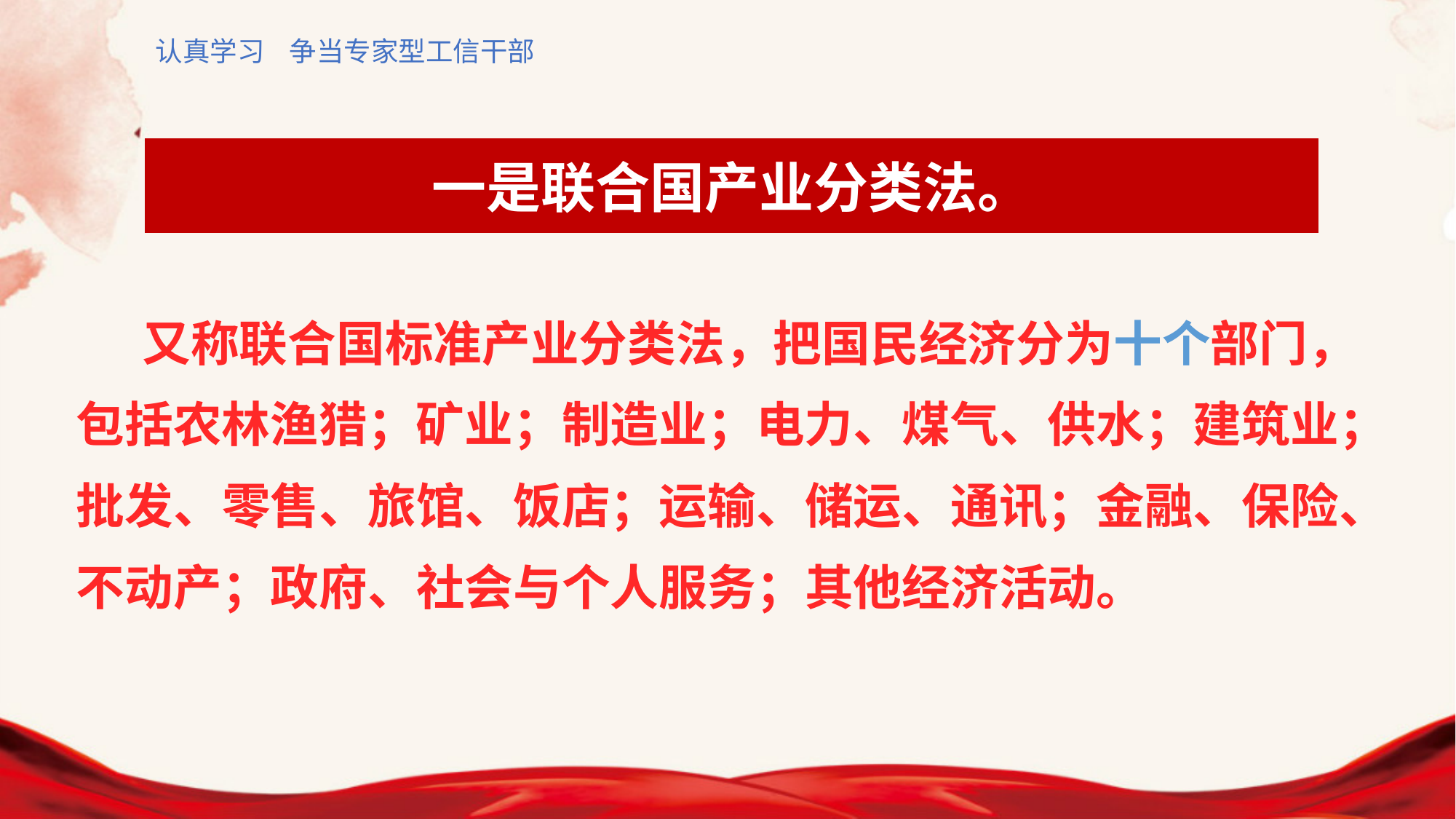

认真学习    争当专家型工信干部
一是联合国产业分类法。
       又称联合国标准产业分类法，把国民经济分为十个部门，包括农林渔猎；矿业；制造业；电力、煤气、供水；建筑业；批发、零售、旅馆、饭店；运输、储运、通讯；金融、保险、不动产；政府、社会与个人服务；其他经济活动。